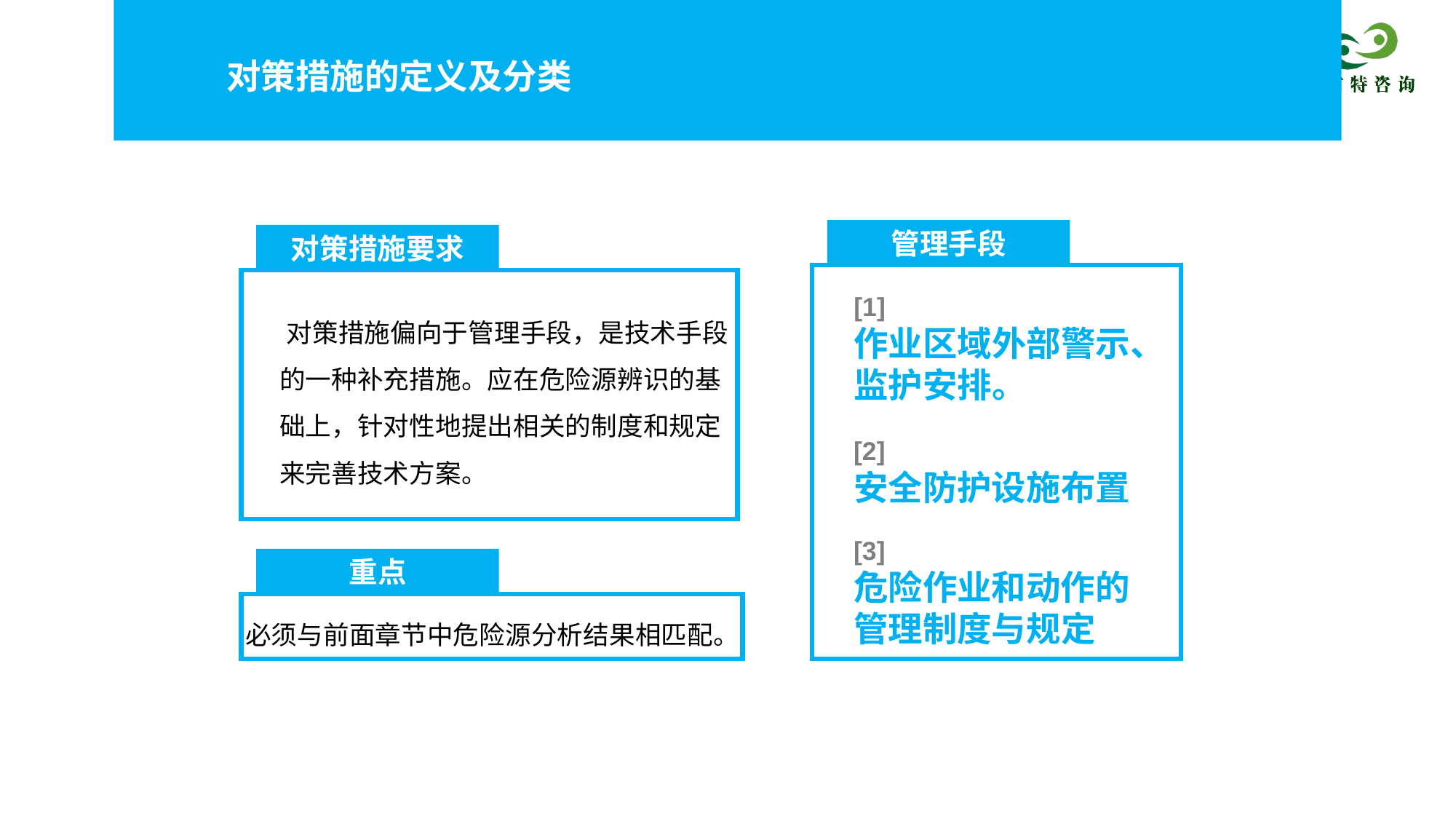

对策措施的定义及分类
典型事故案例分析
管理手段
对策措施要求

      对策措施偏向于管理手段，是技术手段的一种补充措施。应在危险源辨识的基础上，针对性地提出相关的制度和规定来完善技术方案。
[1]
作业区域外部警示、
监护安排。
[2]
安全防护设施布置
[3]
危险作业和动作的
管理制度与规定
重点
必须与前面章节中危险源分析结果相匹配。